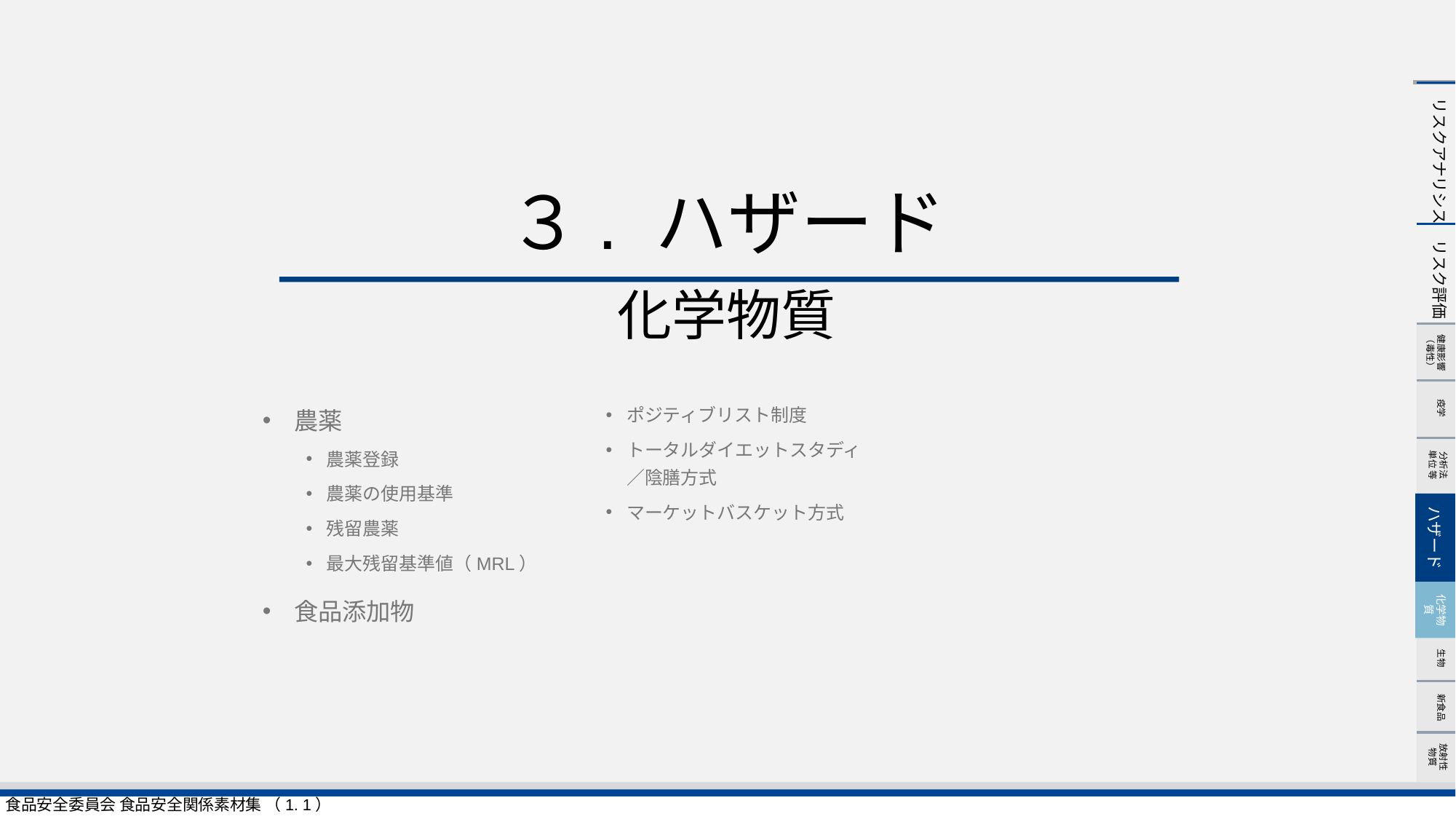

# ３. ハザード
化学物質

農薬
農薬登録
農薬の使用基準
残留農薬
最大残留基準値（MRL）
食品添加物

ポジティブリスト制度
トータルダイエットスタディ
／陰膳方式
マーケットバスケット方式

ハザード
化学物質